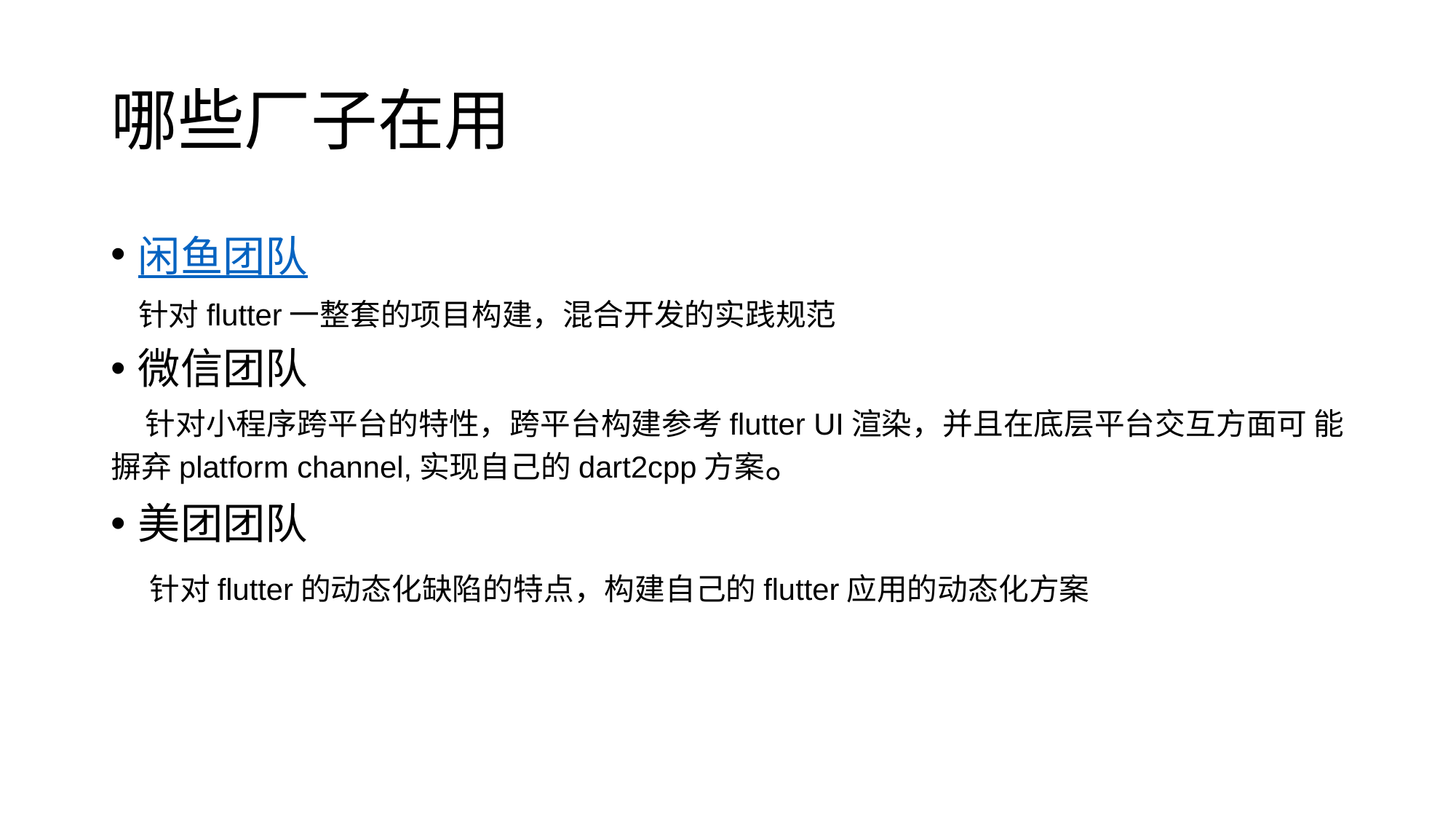

# 哪些厂子在用
闲鱼团队
   针对flutter一整套的项目构建，混合开发的实践规范
微信团队
    针对小程序跨平台的特性，跨平台构建参考flutter UI渲染，并且在底层平台交互方面可 能摒弃platform channel,实现自己的dart2cpp方案。
美团团队
   针对flutter的动态化缺陷的特点，构建自己的flutter应用的动态化方案